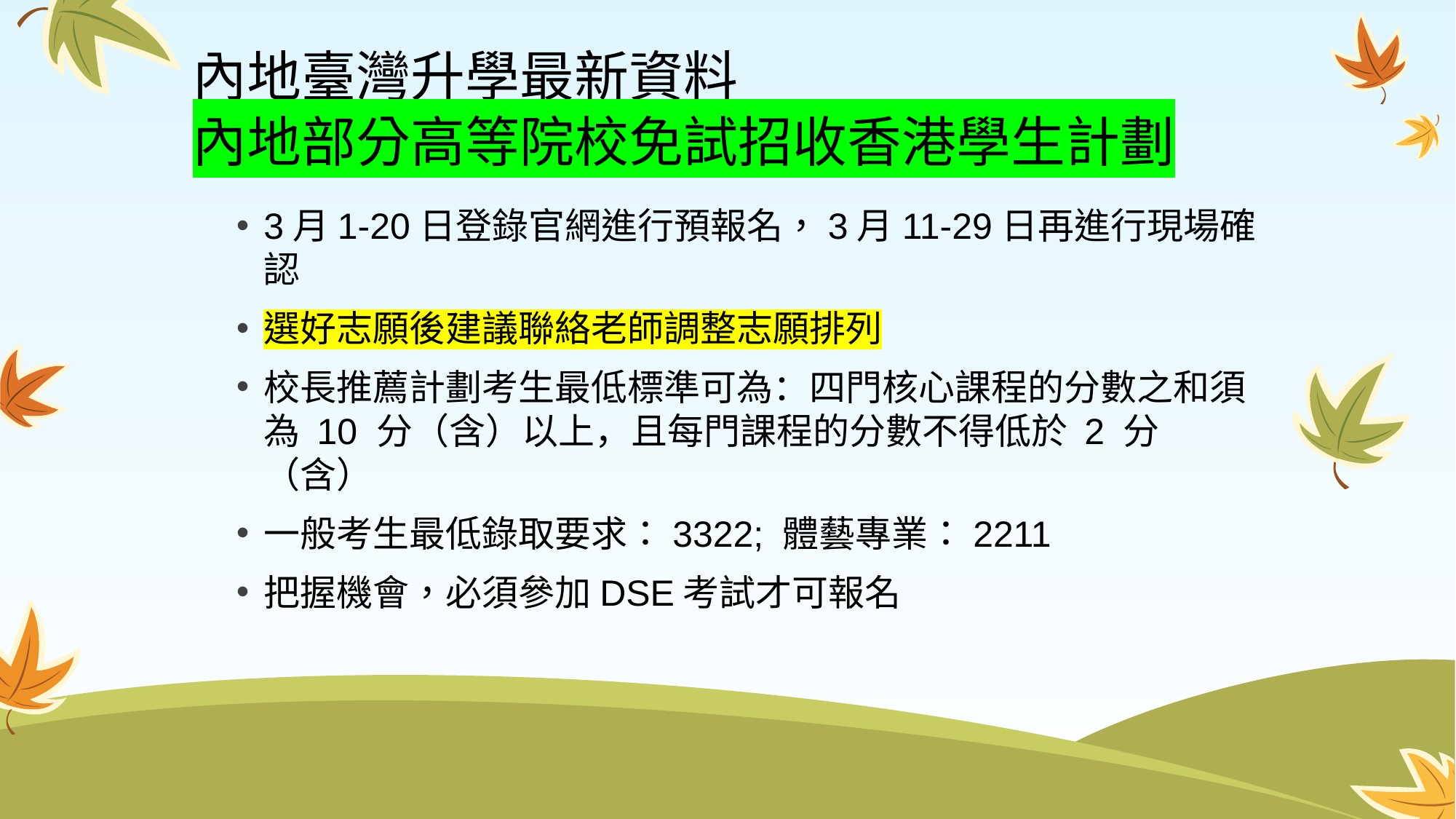

# 內地臺灣升學最新資料 內地部分高等院校免試招收香港學生計劃
3月1-20日登錄官網進行預報名，3月11-29日再進行現場確認
選好志願後建議聯絡老師調整志願排列
校長推薦計劃考生最低標準可為：四門核心課程的分數之和須為 10 分（含）以上，且每門課程的分數不得低於 2 分（含）
一般考生最低錄取要求：3322; 體藝專業：2211
把握機會，必須參加DSE考試才可報名